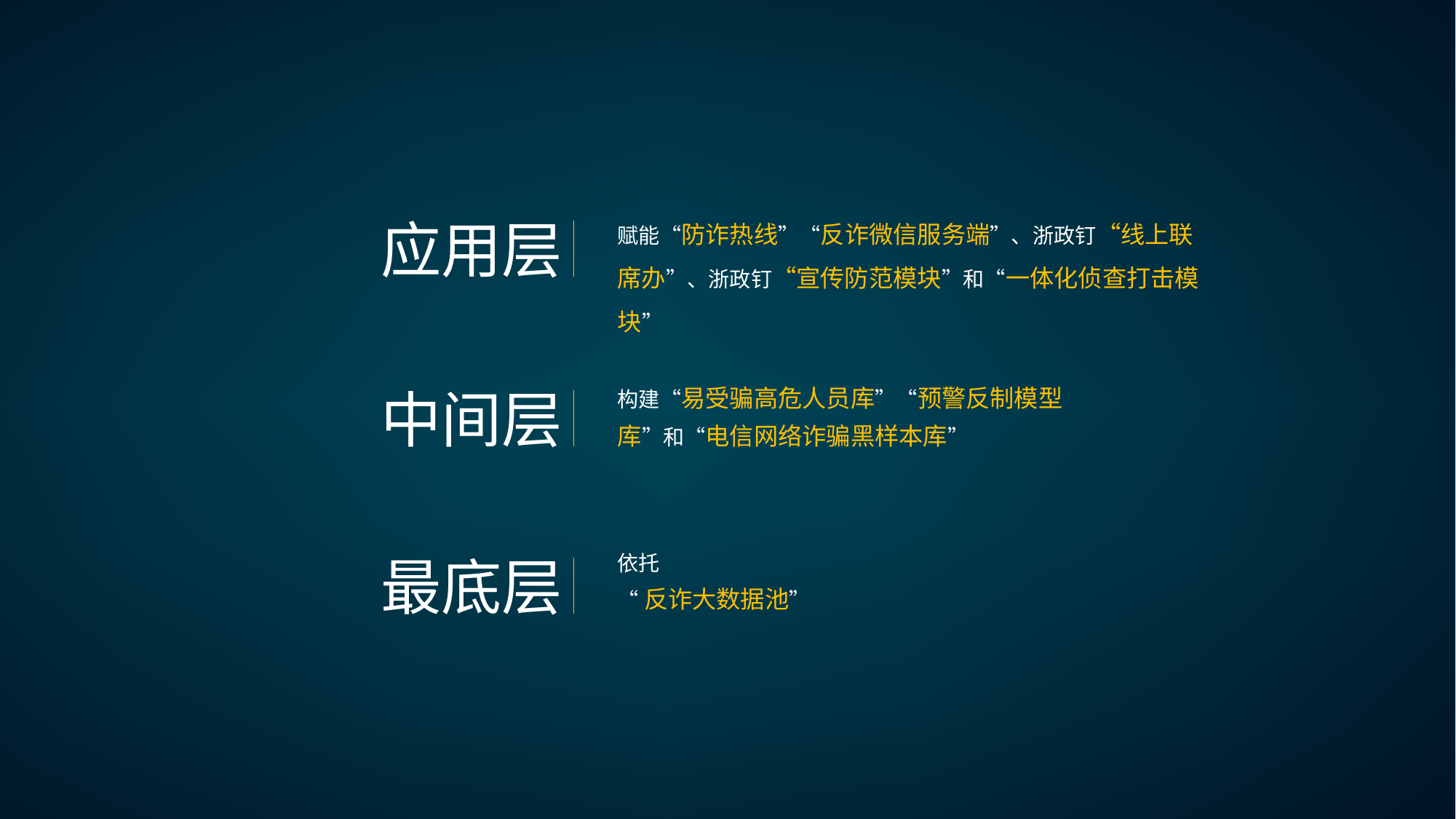

赋能“防诈热线”“反诈微信服务端”、浙政钉“线上联席办”、浙政钉“宣传防范模块”和“一体化侦查打击模块”
应用层
构建“易受骗高危人员库”“预警反制模型库”和“电信网络诈骗黑样本库”
中间层
依托
“反诈大数据池”
最底层